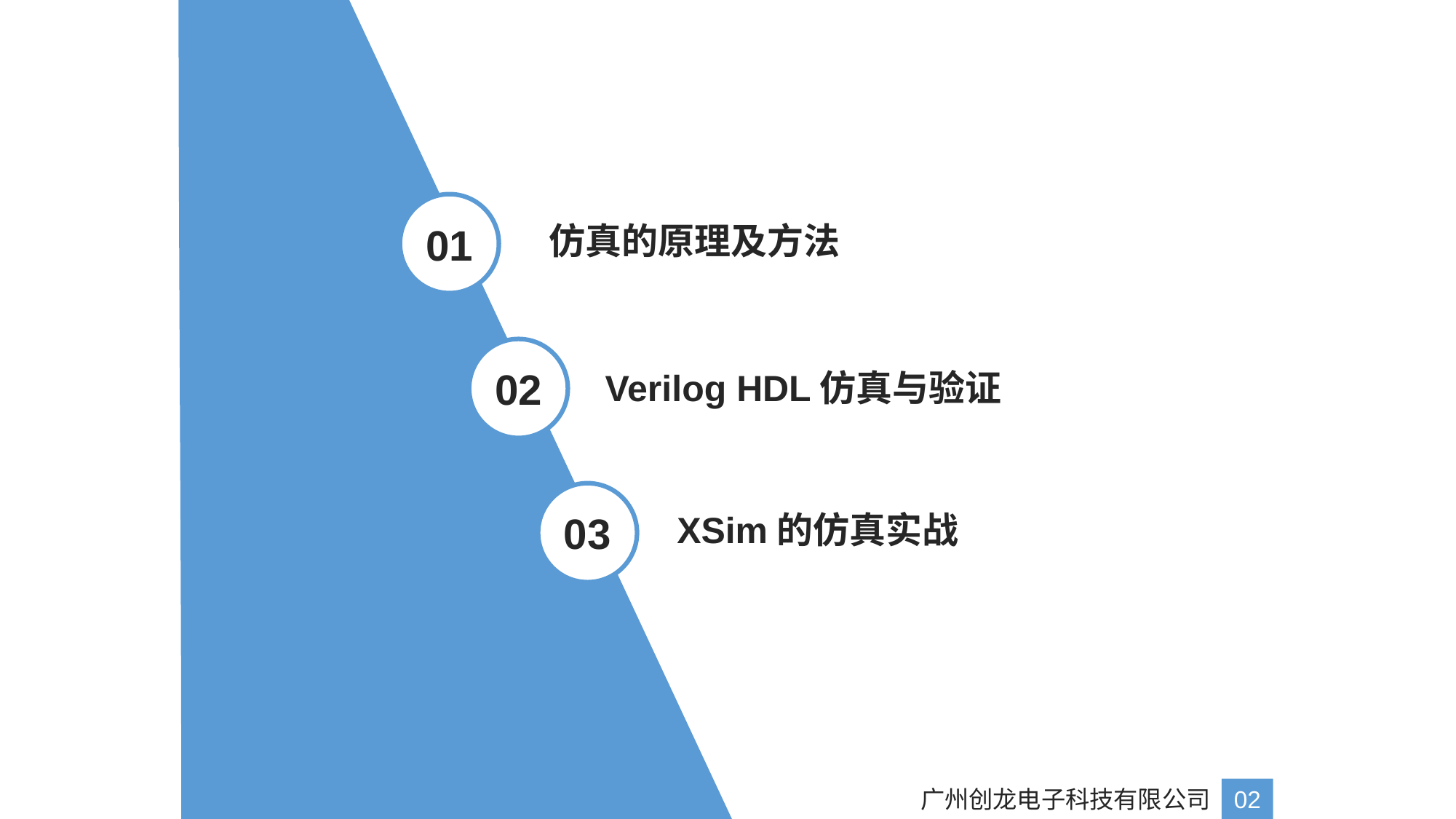

01
仿真的原理及方法

02
Verilog HDL仿真与验证

03
XSim的仿真实战
广州创龙电子科技有限公司
02